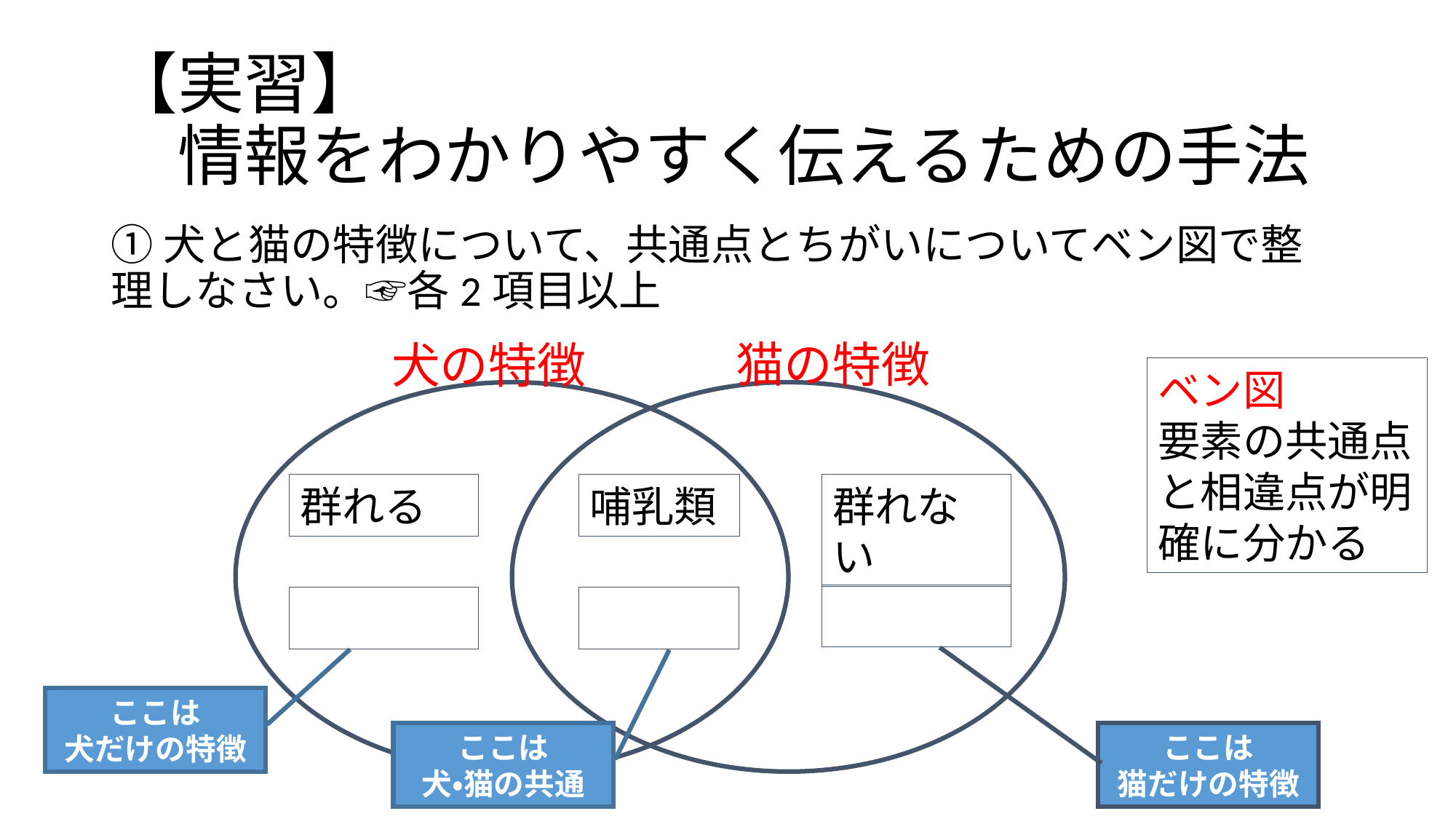

# 【実習】 　情報をわかりやすく伝えるための手法
①犬と猫の特徴について、共通点とちがいについてベン図で整理しなさい。☞各2項目以上

猫の特徴
犬の特徴
ベン図
要素の共通点と相違点が明確に分かる

群れる
哺乳類
群れない

ここは
犬だけの特徴
ここは
犬・猫の共通
ここは
猫だけの特徴